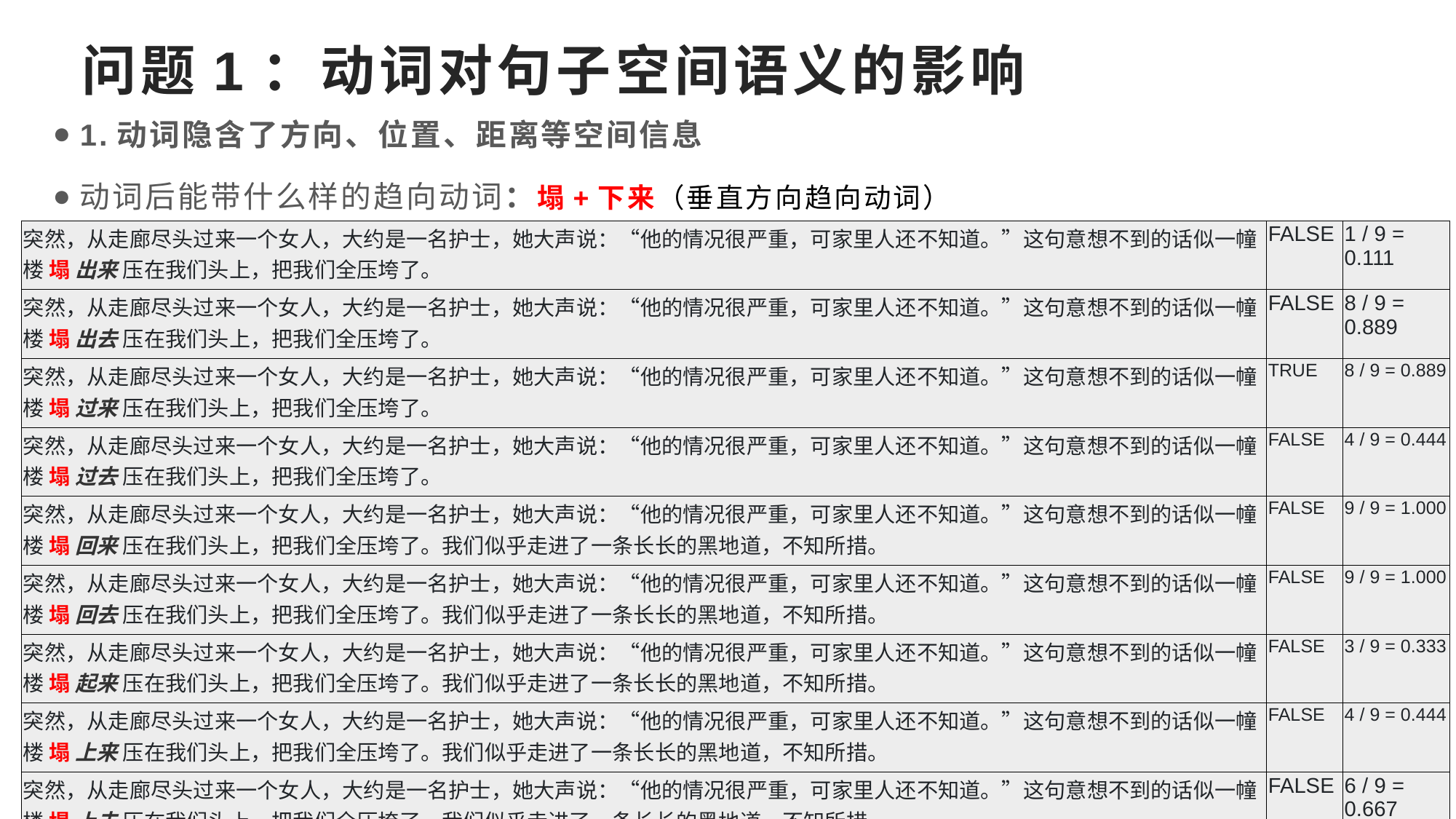

# 问题1：动词对句子空间语义的影响
1.动词隐含了方向、位置、距离等空间信息
动词后能带什么样的趋向动词：塌+下来（垂直方向趋向动词）

| 突然，从走廊尽头过来一个女人，大约是一名护士，她大声说：“他的情况很严重，可家里人还不知道。”这句意想不到的话似一幢楼 塌 出来 压在我们头上，把我们全压垮了。 | FALSE | 1 / 9 = 0.111 |
| --- | --- | --- |
| 突然，从走廊尽头过来一个女人，大约是一名护士，她大声说：“他的情况很严重，可家里人还不知道。”这句意想不到的话似一幢楼 塌 出去 压在我们头上，把我们全压垮了。 | FALSE | 8 / 9 = 0.889 |
| 突然，从走廊尽头过来一个女人，大约是一名护士，她大声说：“他的情况很严重，可家里人还不知道。”这句意想不到的话似一幢楼 塌 过来 压在我们头上，把我们全压垮了。 | TRUE | 8 / 9 = 0.889 |
| 突然，从走廊尽头过来一个女人，大约是一名护士，她大声说：“他的情况很严重，可家里人还不知道。”这句意想不到的话似一幢楼 塌 过去 压在我们头上，把我们全压垮了。 | FALSE | 4 / 9 = 0.444 |
| 突然，从走廊尽头过来一个女人，大约是一名护士，她大声说：“他的情况很严重，可家里人还不知道。”这句意想不到的话似一幢楼 塌 回来 压在我们头上，把我们全压垮了。我们似乎走进了一条长长的黑地道，不知所措。 | FALSE | 9 / 9 = 1.000 |
| 突然，从走廊尽头过来一个女人，大约是一名护士，她大声说：“他的情况很严重，可家里人还不知道。”这句意想不到的话似一幢楼 塌 回去 压在我们头上，把我们全压垮了。我们似乎走进了一条长长的黑地道，不知所措。 | FALSE | 9 / 9 = 1.000 |
| 突然，从走廊尽头过来一个女人，大约是一名护士，她大声说：“他的情况很严重，可家里人还不知道。”这句意想不到的话似一幢楼 塌 起来 压在我们头上，把我们全压垮了。我们似乎走进了一条长长的黑地道，不知所措。 | FALSE | 3 / 9 = 0.333 |
| 突然，从走廊尽头过来一个女人，大约是一名护士，她大声说：“他的情况很严重，可家里人还不知道。”这句意想不到的话似一幢楼 塌 上来 压在我们头上，把我们全压垮了。我们似乎走进了一条长长的黑地道，不知所措。 | FALSE | 4 / 9 = 0.444 |
| 突然，从走廊尽头过来一个女人，大约是一名护士，她大声说：“他的情况很严重，可家里人还不知道。”这句意想不到的话似一幢楼 塌 上去 压在我们头上，把我们全压垮了。我们似乎走进了一条长长的黑地道，不知所措。 | FALSE | 6 / 9 = 0.667 |